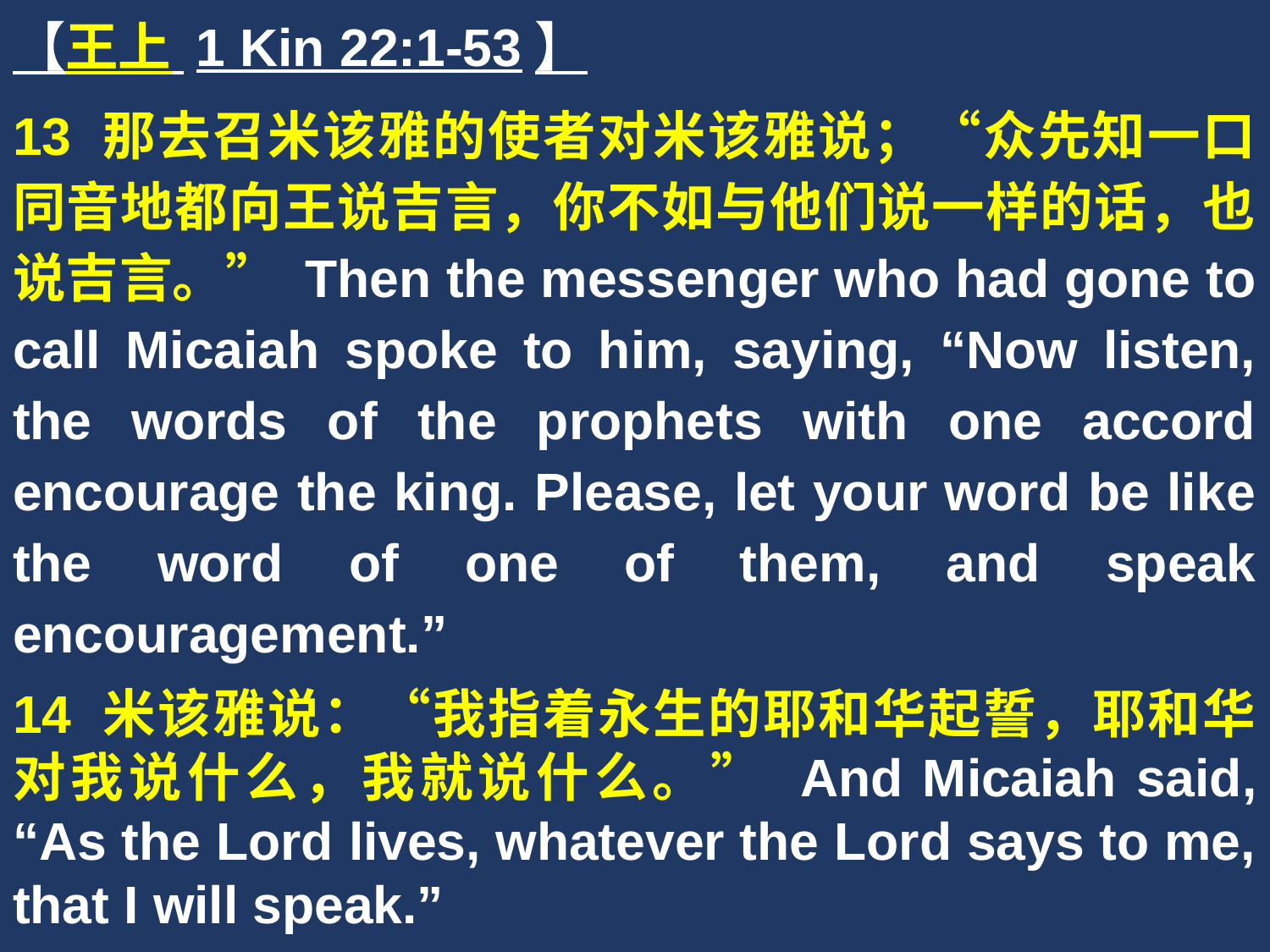

【王上 1 Kin 22:1-53】
13 那去召米该雅的使者对米该雅说；“众先知一口同音地都向王说吉言，你不如与他们说一样的话，也说吉言。” Then the messenger who had gone to call Micaiah spoke to him, saying, “Now listen, the words of the prophets with one accord encourage the king. Please, let your word be like the word of one of them, and speak encouragement.”
14 米该雅说：“我指着永生的耶和华起誓，耶和华对我说什么，我就说什么。” And Micaiah said, “As the Lord lives, whatever the Lord says to me, that I will speak.”